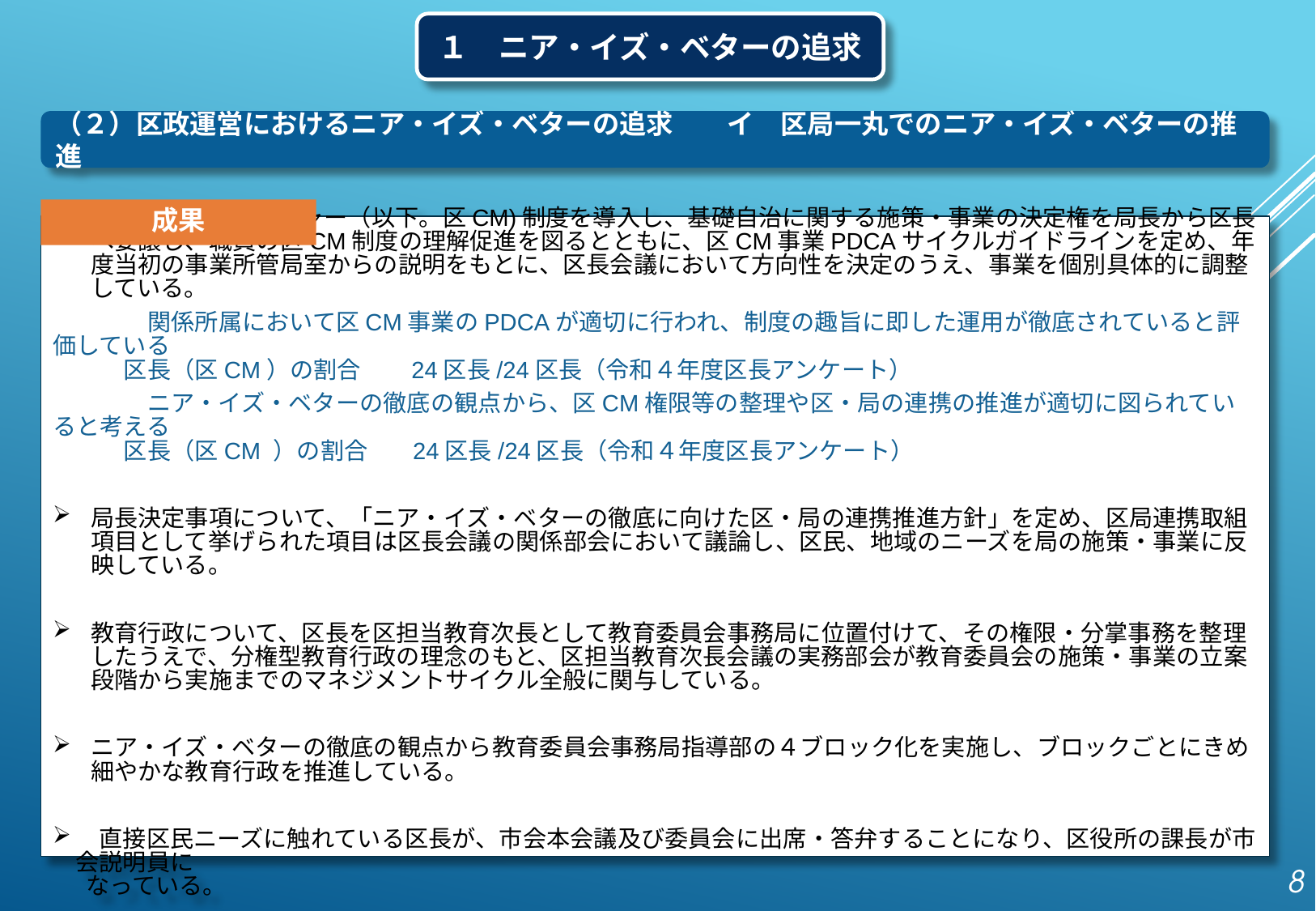

１　ニア・イズ・ベターの追求
（２）区政運営におけるニア・イズ・ベターの追求　　イ　区局一丸でのニア・イズ・ベターの推進
成果

区シティ・マネージャー（以下。区CM)制度を導入し、基礎自治に関する施策・事業の決定権を局長から区長へ委譲し、職員の区CM制度の理解促進を図るとともに、区CM事業PDCAサイクルガイドラインを定め、年度当初の事業所管局室からの説明をもとに、区長会議において方向性を決定のうえ、事業を個別具体的に調整している。
　　　　関係所属において区CM事業のPDCAが適切に行われ、制度の趣旨に即した運用が徹底されていると評価している
　　　区長（区CM）の割合    　24区長/24区長（令和４年度区長アンケート）
　　　　ニア・イズ・ベターの徹底の観点から、区CM権限等の整理や区・局の連携の推進が適切に図られていると考える
　　　区長（区CM ）の割合   　24区長/24区長（令和４年度区長アンケート）

局長決定事項について、「ニア・イズ・ベターの徹底に向けた区・局の連携推進方針」を定め、区局連携取組項目として挙げられた項目は区長会議の関係部会において議論し、区民、地域のニーズを局の施策・事業に反映している。

教育行政について、区長を区担当教育次長として教育委員会事務局に位置付けて、その権限・分掌事務を整理したうえで、分権型教育行政の理念のもと、区担当教育次長会議の実務部会が教育委員会の施策・事業の立案段階から実施までのマネジメントサイクル全般に関与している。

ニア・イズ・ベターの徹底の観点から教育委員会事務局指導部の４ブロック化を実施し、ブロックごとにきめ細やかな教育行政を推進している。

　直接区民ニーズに触れている区長が、市会本会議及び委員会に出席・答弁することになり、区役所の課長が市会説明員に
  なっている。
8